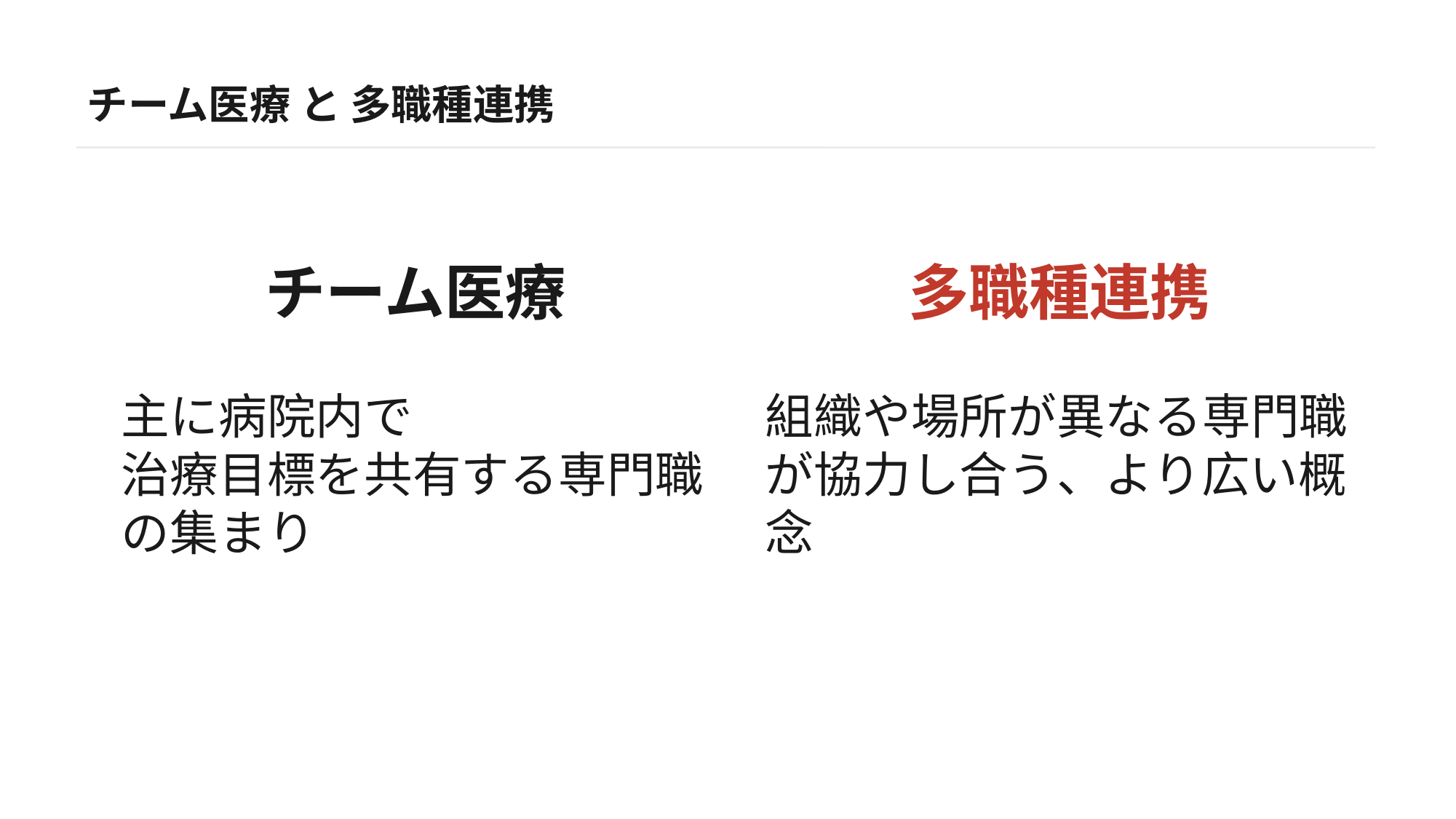

チーム医療 と 多職種連携

チーム医療

主に病院内で
治療目標を共有する専門職の集まり

多職種連携

組織や場所が異なる専門職が協力し合う、より広い概念